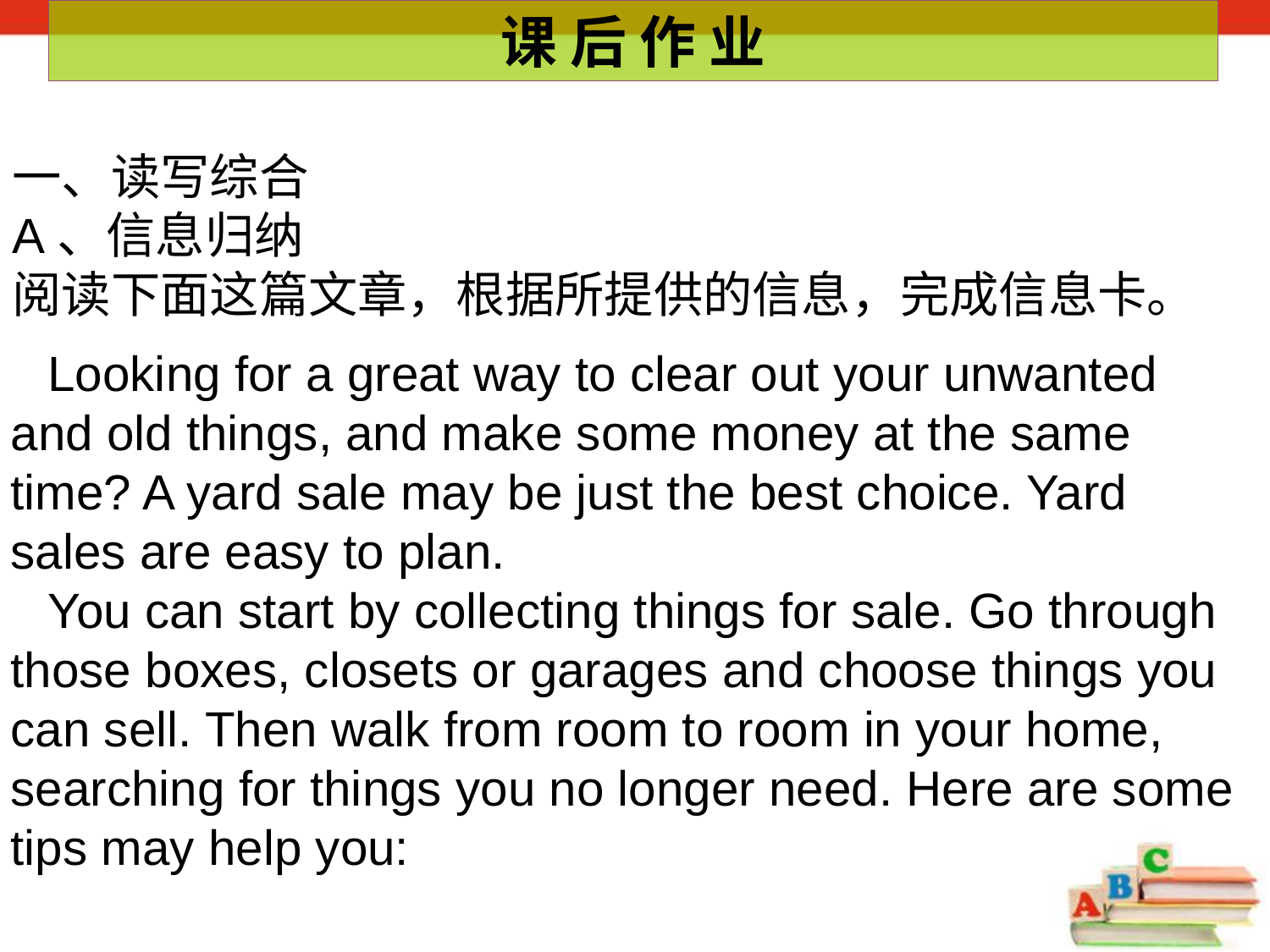

课 后 作 业
一、读写综合
A、信息归纳
阅读下面这篇文章，根据所提供的信息，完成信息卡。
Looking for a great way to clear out your unwanted and old things, and make some money at the same time? A yard sale may be just the best choice. Yard sales are easy to plan.
You can start by collecting things for sale. Go through those boxes, closets or garages and choose things you can sell. Then walk from room to room in your home, searching for things you no longer need. Here are some tips may help you: